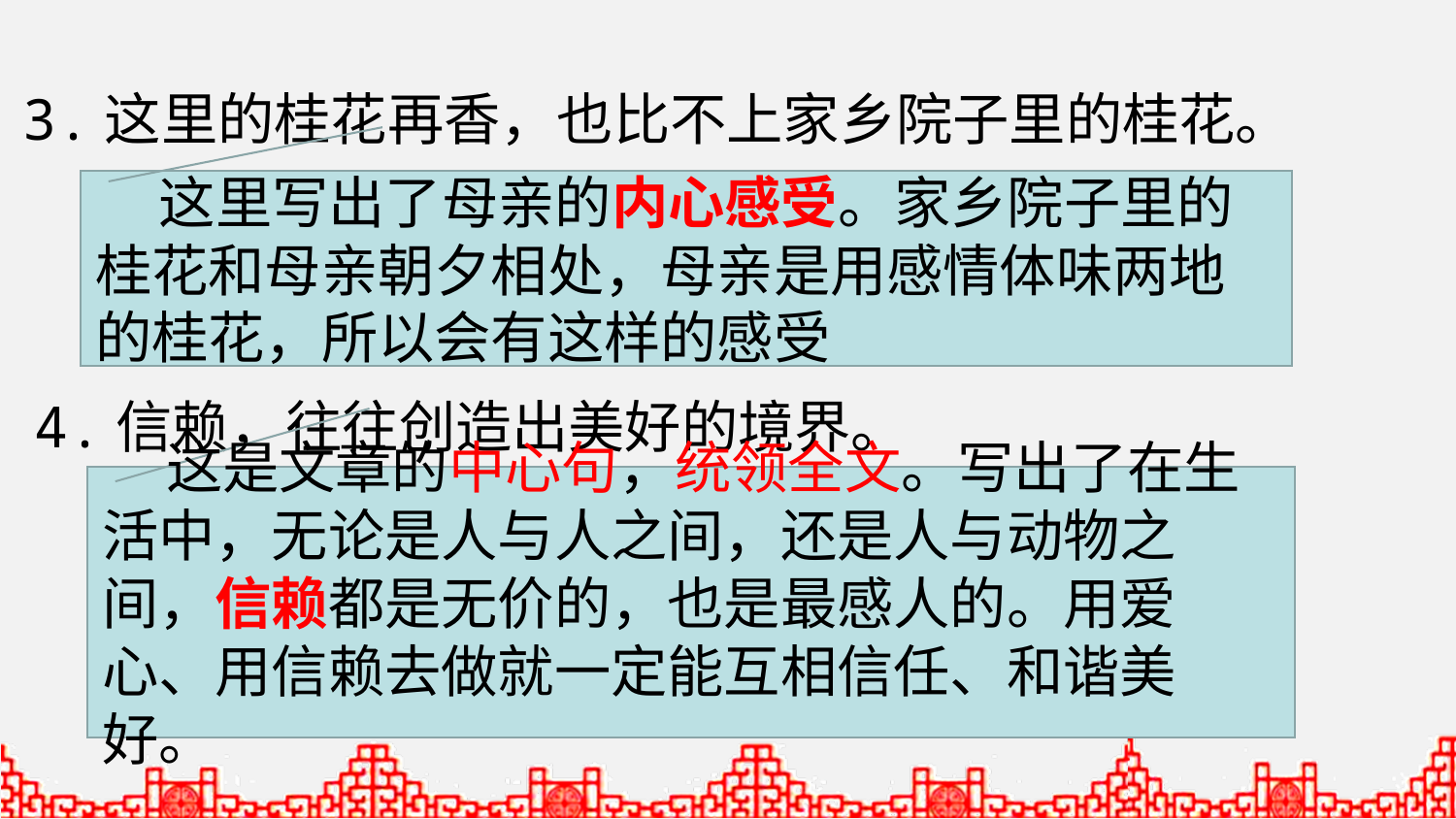

3.这里的桂花再香，也比不上家乡院子里的桂花。
    这里写出了母亲的内心感受。家乡院子里的桂花和母亲朝夕相处，母亲是用感情体味两地的桂花，所以会有这样的感受
4.信赖，往往创造出美好的境界。
    这是文章的中心句，统领全文。写出了在生活中，无论是人与人之间，还是人与动物之间，信赖都是无价的，也是最感人的。用爱心、用信赖去做就一定能互相信任、和谐美好。